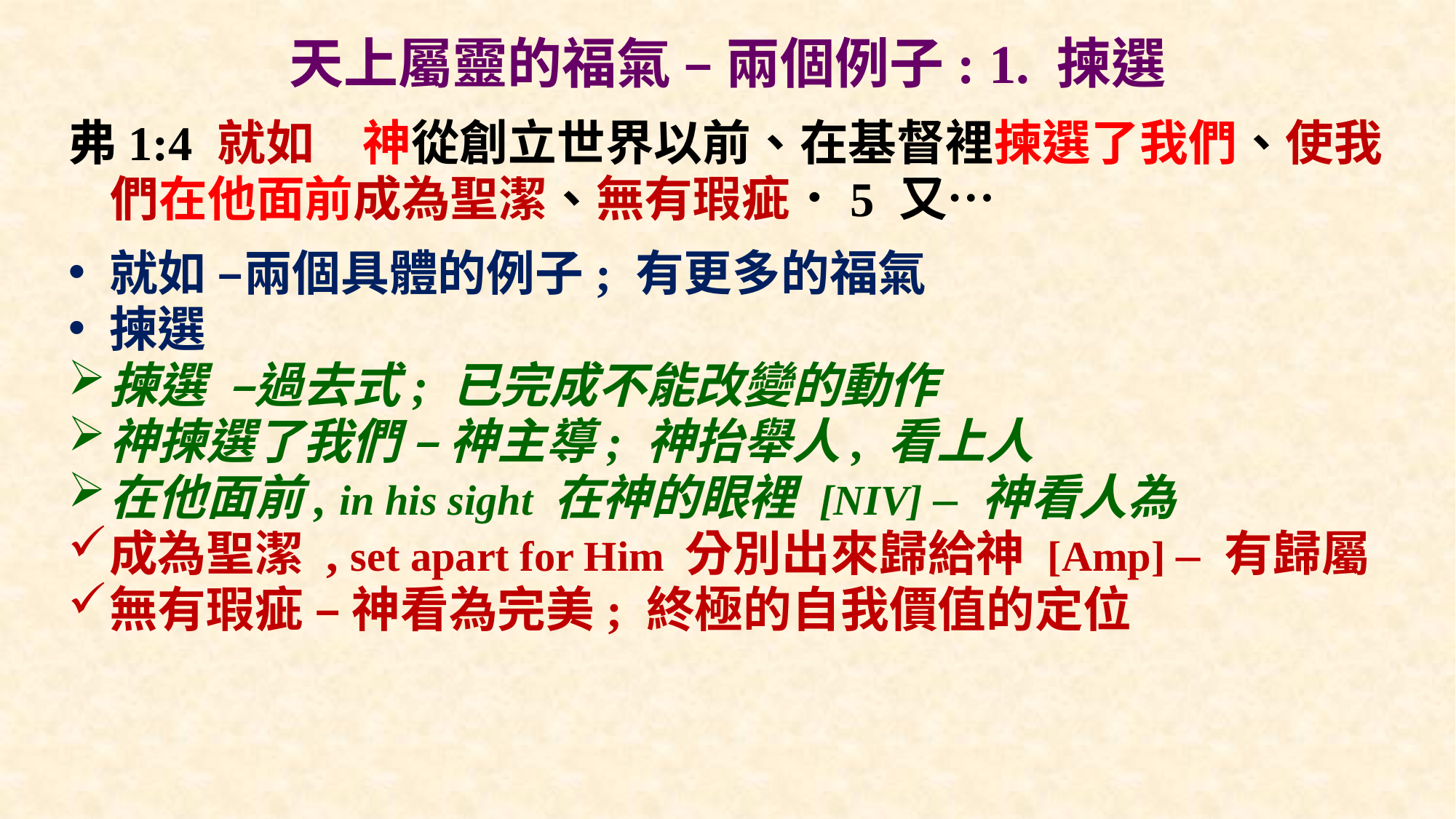

# 天上屬靈的福氣 – 兩個例子: 1. 揀選
弗1:4 就如　神從創立世界以前、在基督裡揀選了我們、使我們在他面前成為聖潔、無有瑕疵．5 又…
就如 –兩個具體的例子; 有更多的福氣
揀選
揀選  –過去式; 已完成不能改變的動作
神揀選了我們 – 神主導; 神抬舉人, 看上人
在他面前, in his sight 在神的眼裡 [NIV] – 神看人為
成為聖潔 , set apart for Him 分別出來歸給神 [Amp] – 有歸屬
無有瑕疵 – 神看為完美; 終極的自我價值的定位